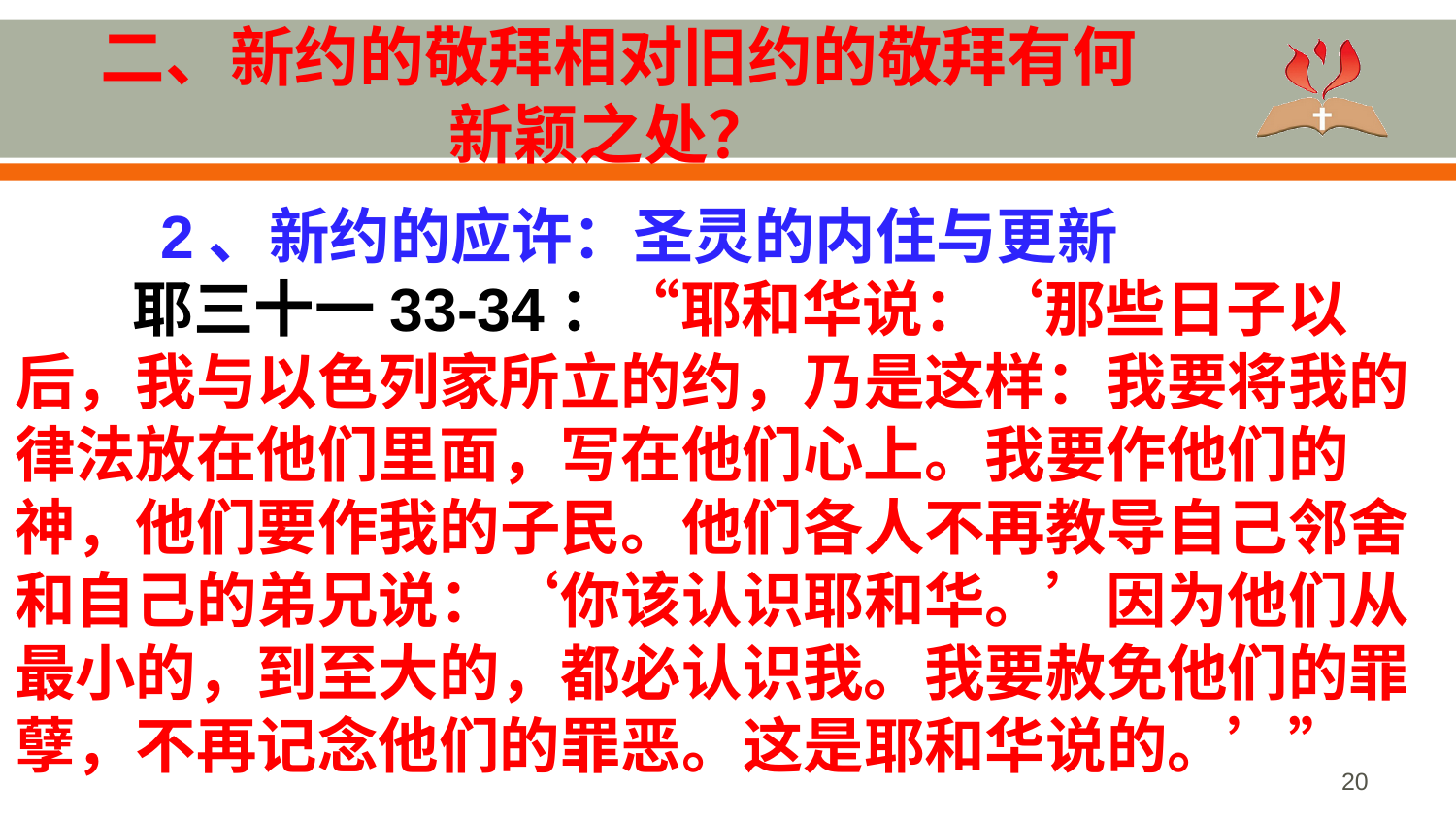

# 二、新约的敬拜相对旧约的敬拜有何新颖之处？
	2、新约的应许：圣灵的内住与更新
耶三十一33-34：“耶和华说：‘那些日子以后，我与以色列家所立的约，乃是这样：我要将我的律法放在他们里面，写在他们心上。我要作他们的神，他们要作我的子民。他们各人不再教导自己邻舍和自己的弟兄说：‘你该认识耶和华。’因为他们从最小的，到至大的，都必认识我。我要赦免他们的罪孽，不再记念他们的罪恶。这是耶和华说的。’”

20